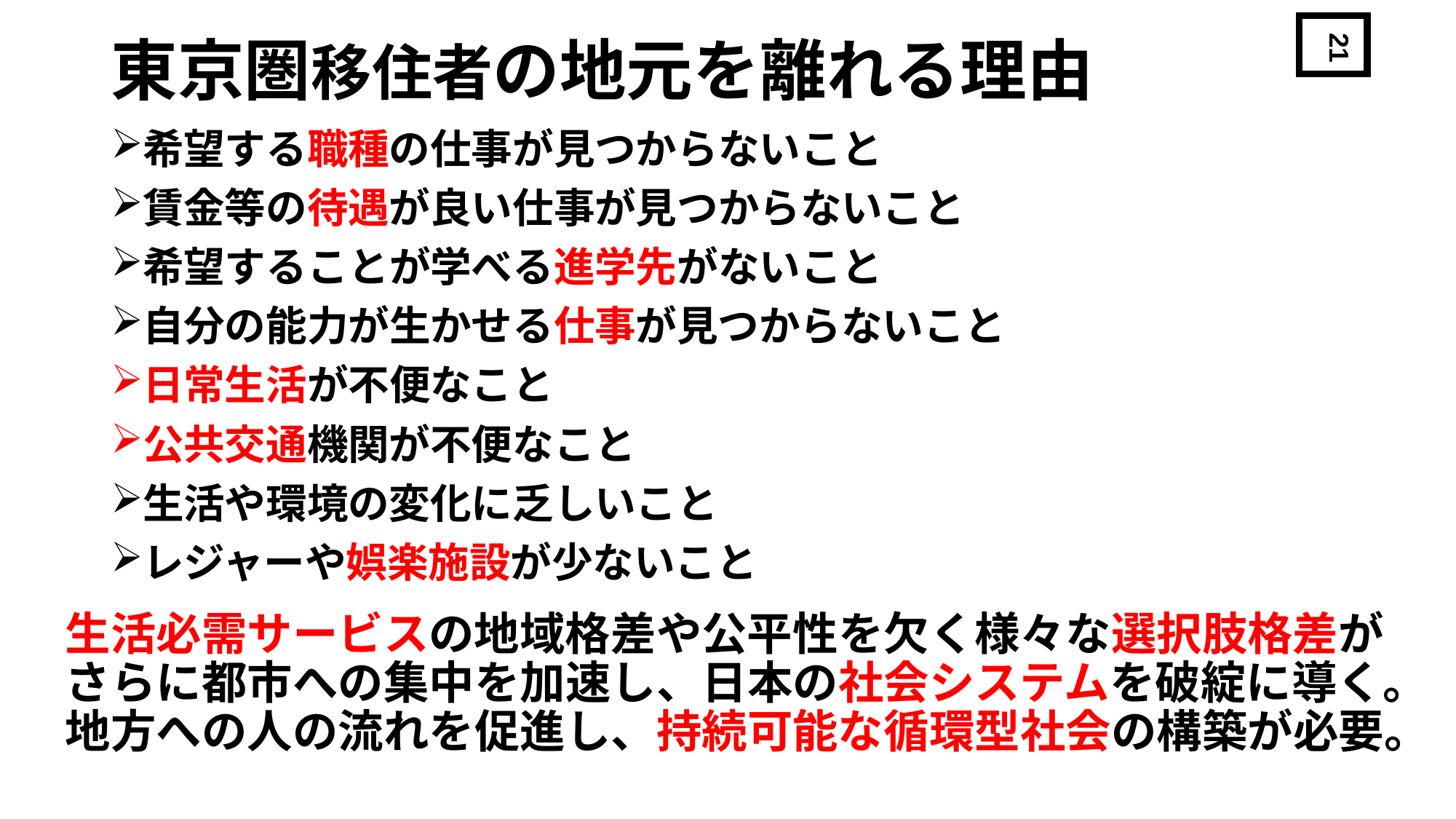

21
# 東京圏移住者の地元を離れる理由
希望する職種の仕事が見つからないこと
賃金等の待遇が良い仕事が見つからないこと
希望することが学べる進学先がないこと
自分の能力が生かせる仕事が見つからないこと
日常生活が不便なこと
公共交通機関が不便なこと
生活や環境の変化に乏しいこと
レジャーや娯楽施設が少ないこと

生活必需サービスの地域格差や公平性を欠く様々な選択肢格差がさらに都市への集中を加速し、日本の社会システムを破綻に導く。地方への人の流れを促進し、持続可能な循環型社会の構築が必要。